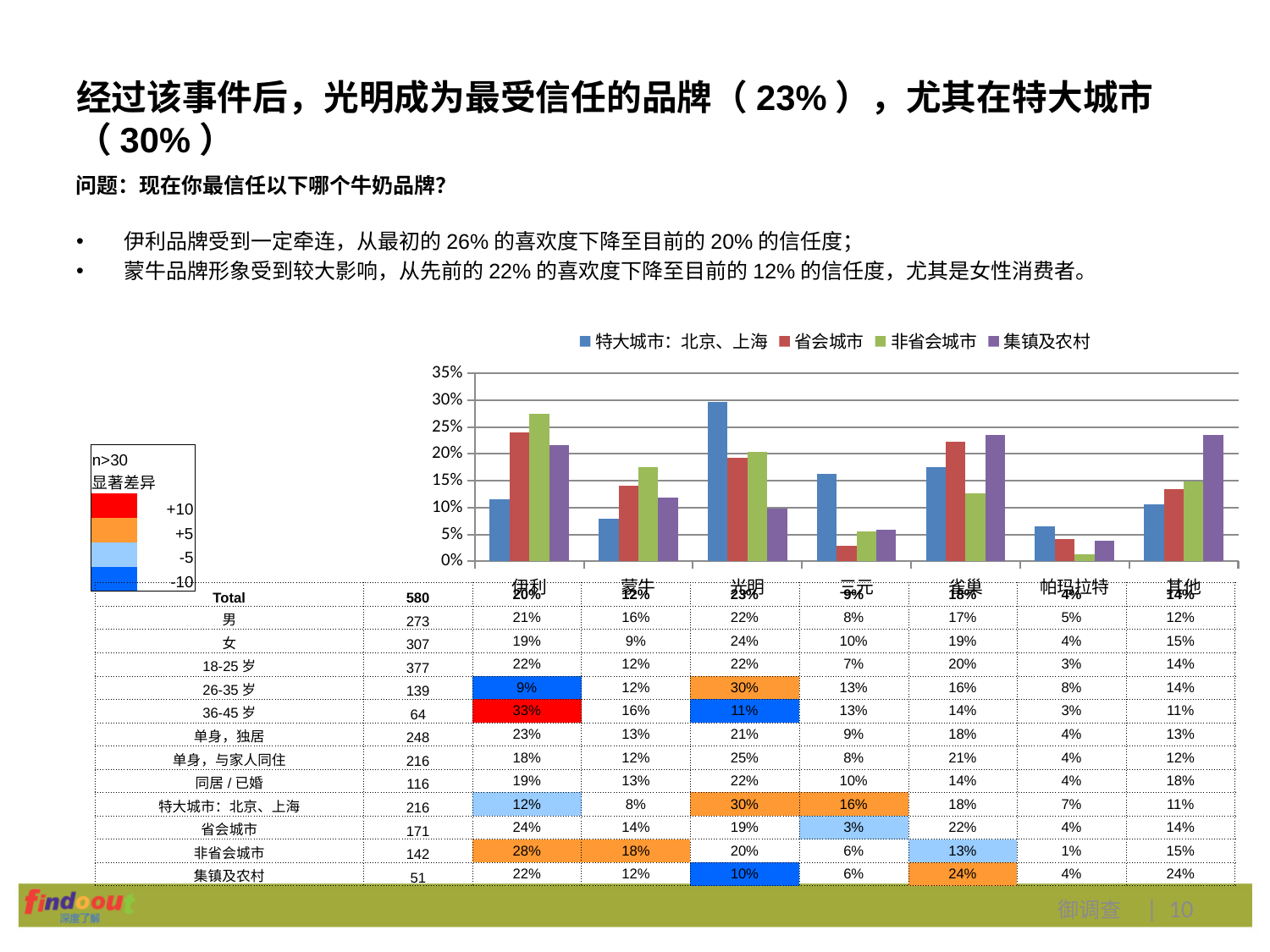

# 经过该事件后，光明成为最受信任的品牌（23%），尤其在特大城市（30%）
问题：现在你最信任以下哪个牛奶品牌？
伊利品牌受到一定牵连，从最初的26%的喜欢度下降至目前的20%的信任度；
蒙牛品牌形象受到较大影响，从先前的22%的喜欢度下降至目前的12%的信任度，尤其是女性消费者。

### Chart

| Category | 特大城市：北京、上海 | 省会城市 | 非省会城市 | 集镇及农村 |
|---|---|---|---|---|
| 伊利 | 0.11600000000000002 | 0.2400000000000002 | 0.275 | 0.21600000000000028 |
| 蒙牛 | 0.07900000000000014 | 0.14 | 0.1760000000000002 | 0.11799999999999998 |
| 光明 | 0.2960000000000003 | 0.193 | 0.20400000000000001 | 0.09800000000000023 |
| 三元 | 0.162 | 0.029 | 0.056 | 0.0590000000000001 |
| 雀巢 | 0.1760000000000002 | 0.222 | 0.127 | 0.23500000000000001 |
| 帕玛拉特 | 0.065 | 0.041 | 0.014 | 0.039000000000000014 |
| 其他 | 0.10600000000000002 | 0.135 | 0.14800000000000021 | 0.23500000000000001 |
| n>30 |  |
| --- | --- |
| 显著差异 |  |
|  | +10 |
|  | +5 |
|  | -5 |
|  | -10 |
| Total | 580 | 20% | 12% | 23% | 9% | 18% | 4% | 14% |
| --- | --- | --- | --- | --- | --- | --- | --- | --- |
| 男 | 273 | 21% | 16% | 22% | 8% | 17% | 5% | 12% |
| 女 | 307 | 19% | 9% | 24% | 10% | 19% | 4% | 15% |
| 18-25岁 | 377 | 22% | 12% | 22% | 7% | 20% | 3% | 14% |
| 26-35岁 | 139 | 9% | 12% | 30% | 13% | 16% | 8% | 14% |
| 36-45岁 | 64 | 33% | 16% | 11% | 13% | 14% | 3% | 11% |
| 单身，独居 | 248 | 23% | 13% | 21% | 9% | 18% | 4% | 13% |
| 单身，与家人同住 | 216 | 18% | 12% | 25% | 8% | 21% | 4% | 12% |
| 同居/已婚 | 116 | 19% | 13% | 22% | 10% | 14% | 4% | 18% |
| 特大城市：北京、上海 | 216 | 12% | 8% | 30% | 16% | 18% | 7% | 11% |
| 省会城市 | 171 | 24% | 14% | 19% | 3% | 22% | 4% | 14% |
| 非省会城市 | 142 | 28% | 18% | 20% | 6% | 13% | 1% | 15% |
| 集镇及农村 | 51 | 22% | 12% | 10% | 6% | 24% | 4% | 24% |
御调查   |  10